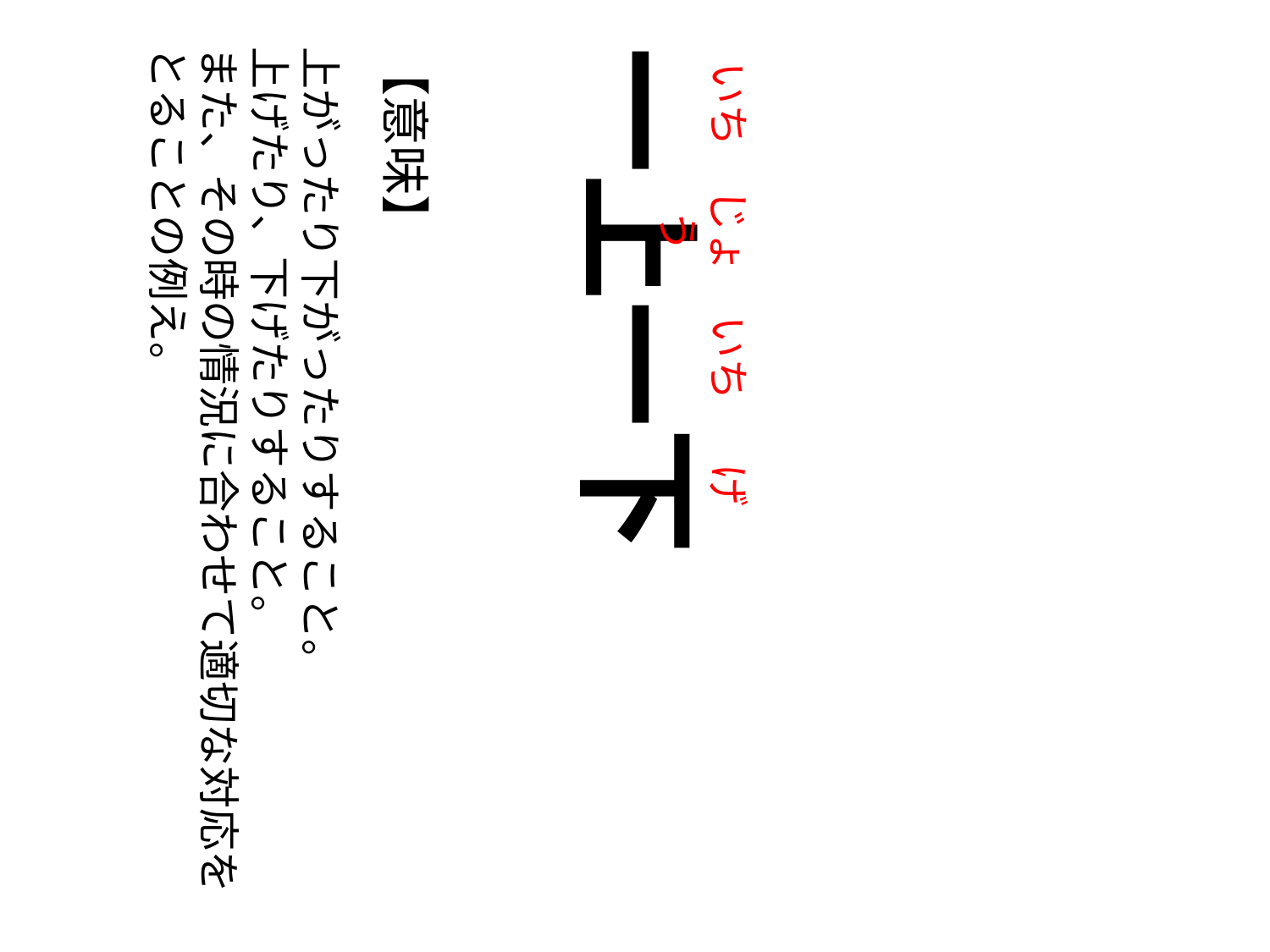

いち
じょう
いち
げ
【意味】

上がったり下がったりすること。
上げたり、下げたりすること。
また、その時の情況に合わせて適切な対応を
とることの例え。
一上一下